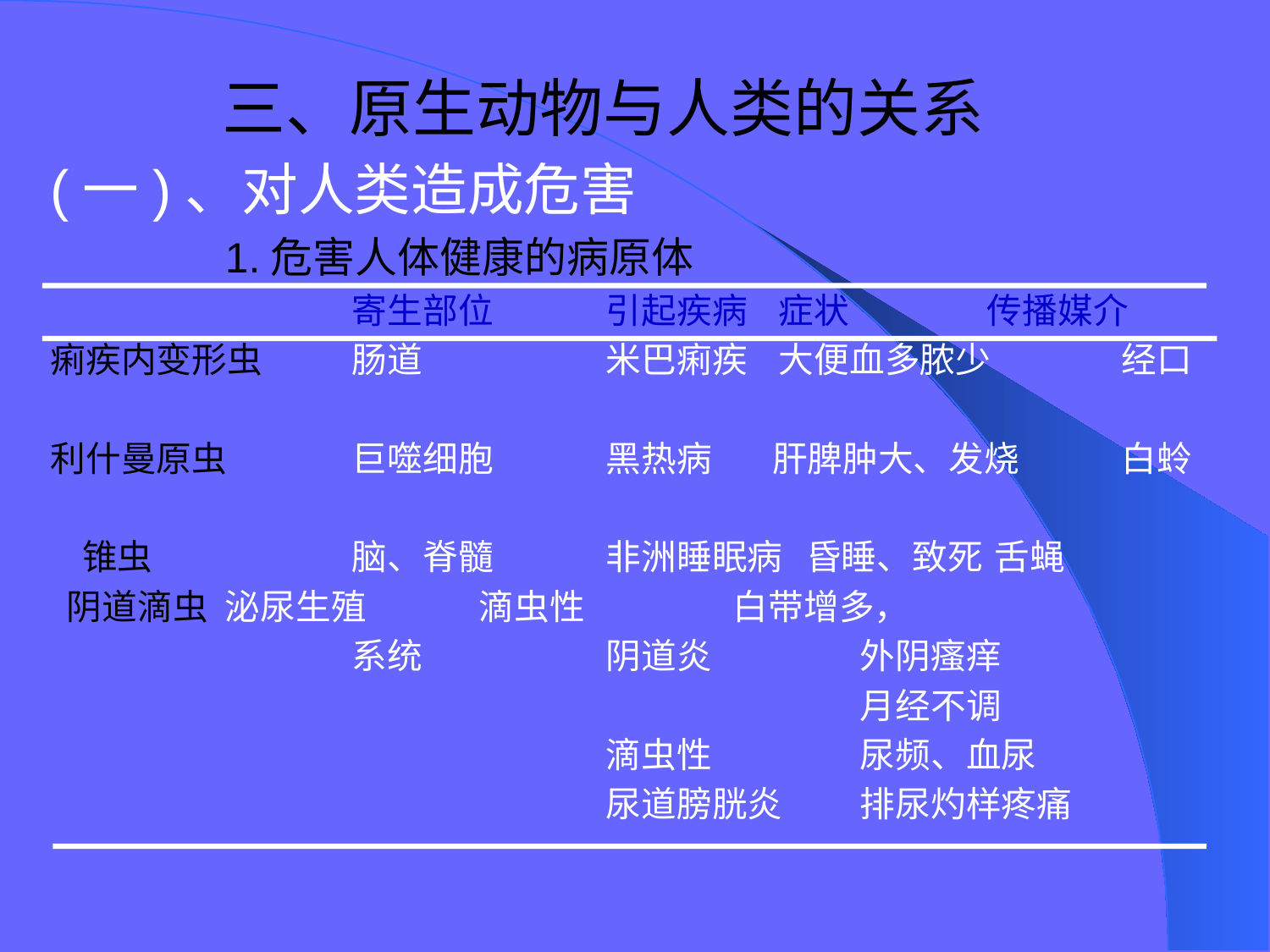

# 三、原生动物与人类的关系
(一)、对人类造成危害
		1.危害人体健康的病原体
			寄生部位	引起疾病    症状		传播媒介
痢疾内变形虫	肠道		米巴痢疾    大便血多脓少	 经口

利什曼原虫	巨噬细胞	黑热病	     肝脾肿大、发烧	 白蛉

   锥虫		脑、脊髓	非洲睡眠病   昏睡、致死	 舌蝇
 阴道滴虫	泌尿生殖	滴虫性		白带增多，
			系统		阴道炎		外阴瘙痒
							月经不调
					滴虫性		尿频、血尿
					尿道膀胱炎	排尿灼样疼痛